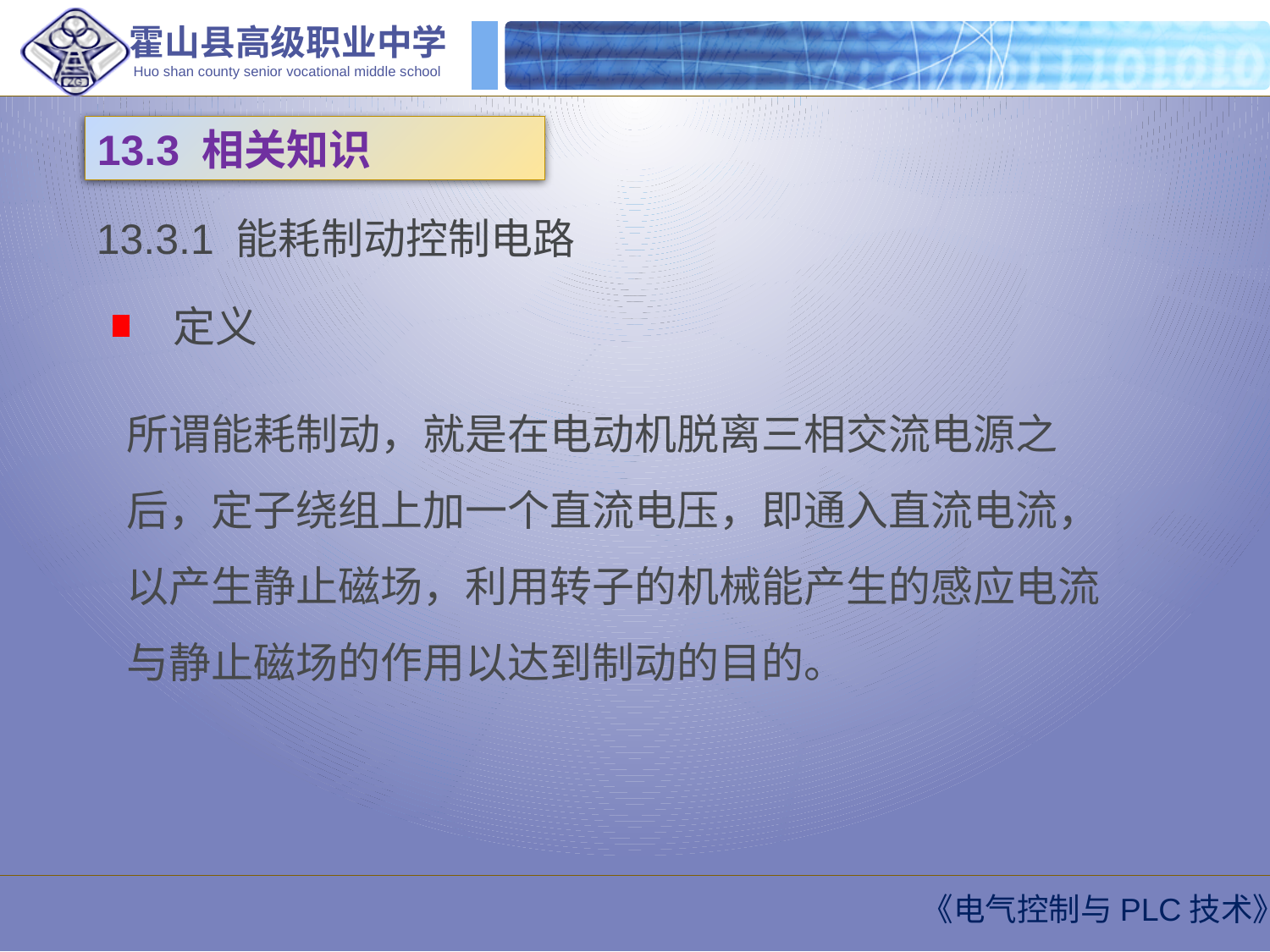

13.3 相关知识
13.3.1 能耗制动控制电路
定义

所谓能耗制动，就是在电动机脱离三相交流电源之后，定子绕组上加一个直流电压，即通入直流电流，以产生静止磁场，利用转子的机械能产生的感应电流与静止磁场的作用以达到制动的目的。